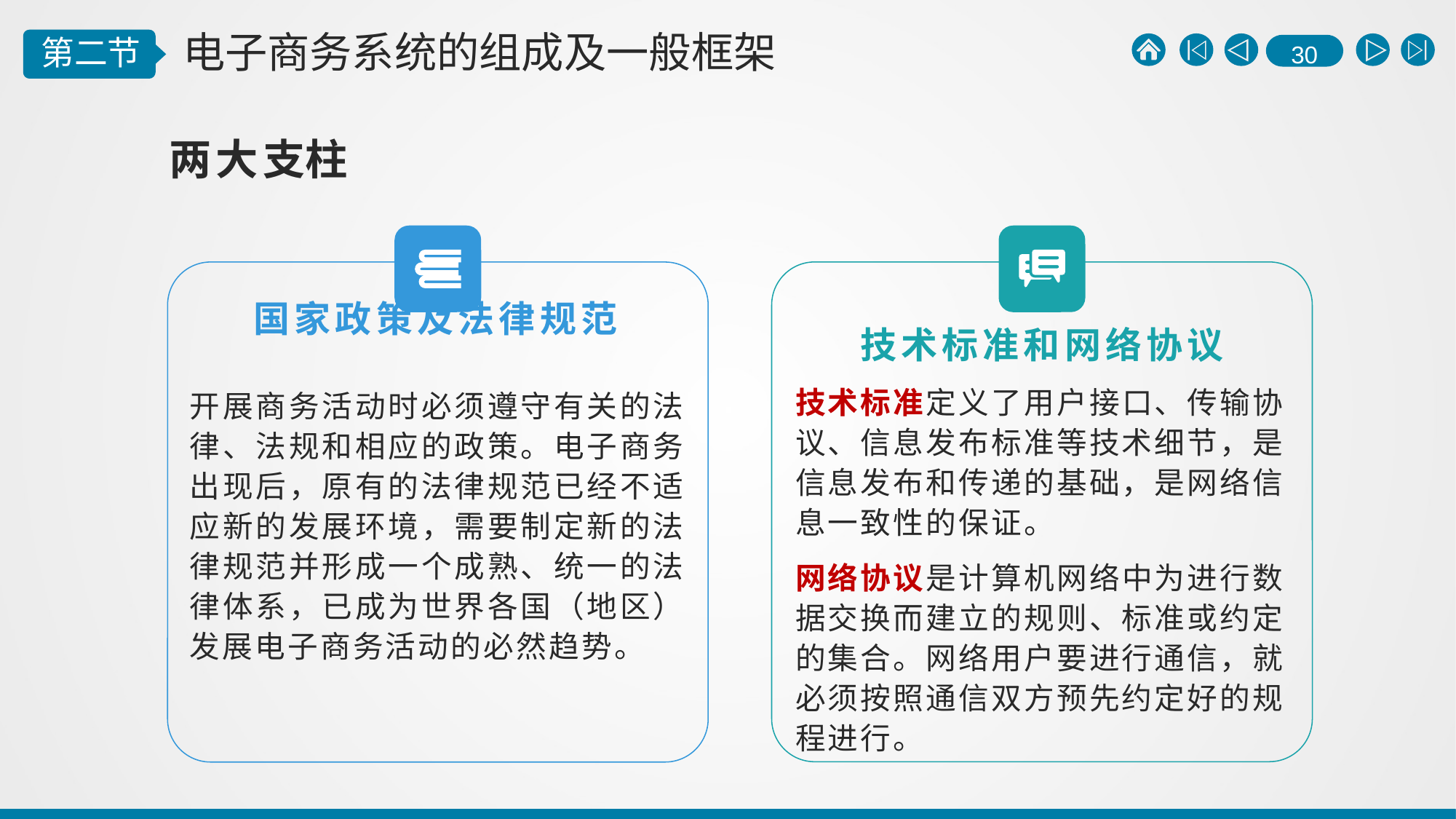

两大支柱

国家政策及法律规范
开展商务活动时必须遵守有关的法律、法规和相应的政策。电子商务出现后，原有的法律规范已经不适应新的发展环境，需要制定新的法律规范并形成一个成熟、统一的法律体系，已成为世界各国（地区）发展电子商务活动的必然趋势。

技术标准和网络协议
技术标准定义了用户接口、传输协议、信息发布标准等技术细节，是信息发布和传递的基础，是网络信息一致性的保证。
网络协议是计算机网络中为进行数据交换而建立的规则、标准或约定的集合。网络用户要进行通信，就必须按照通信双方预先约定好的规程进行。